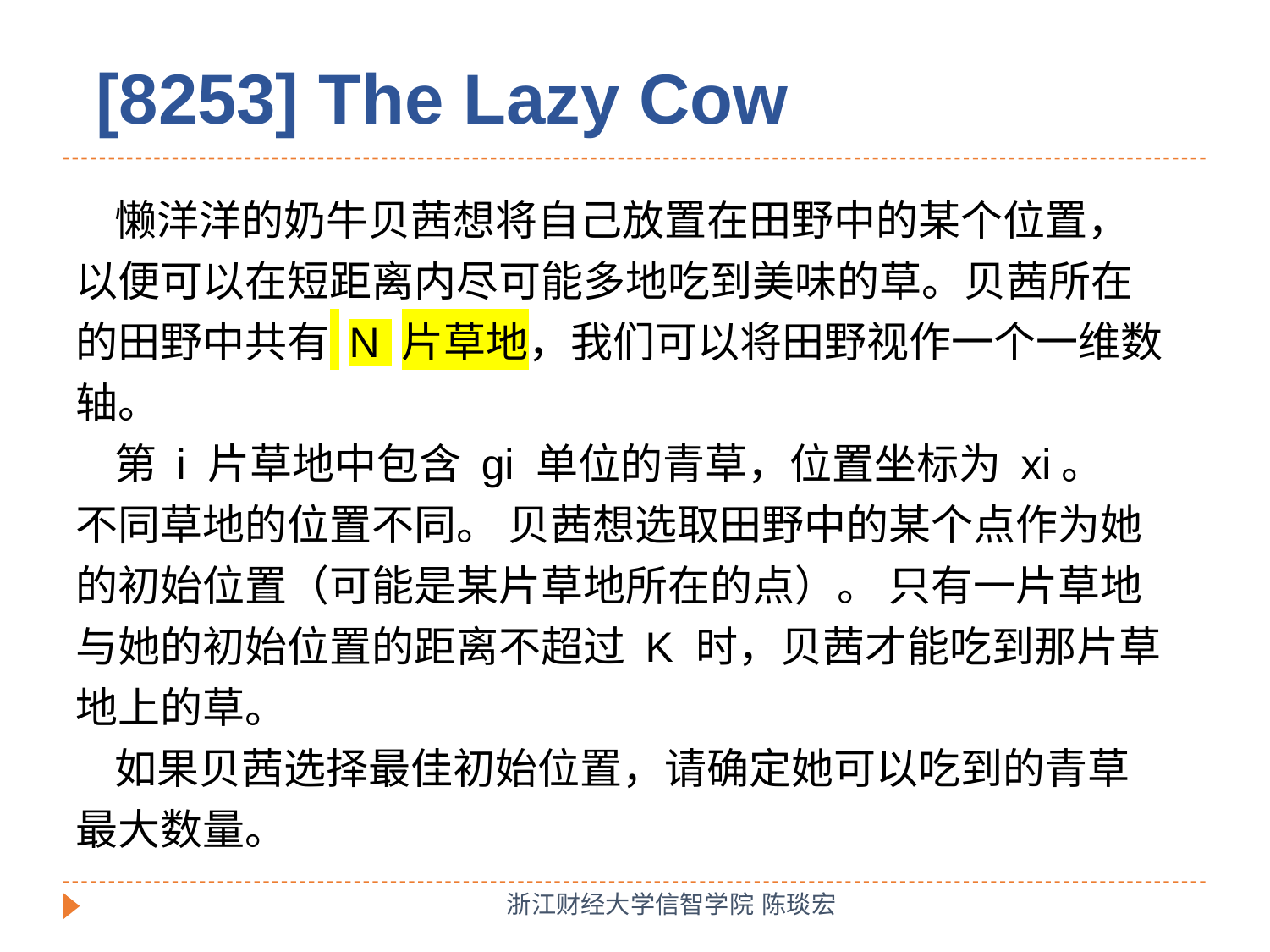

[8253] The Lazy Cow
   懒洋洋的奶牛贝茜想将自己放置在田野中的某个位置，以便可以在短距离内尽可能多地吃到美味的草。贝茜所在的田野中共有 N 片草地，我们可以将田野视作一个一维数轴。
   第 i 片草地中包含 gi 单位的青草，位置坐标为 xi。
不同草地的位置不同。 贝茜想选取田野中的某个点作为她的初始位置（可能是某片草地所在的点）。 只有一片草地与她的初始位置的距离不超过 K 时，贝茜才能吃到那片草地上的草。
   如果贝茜选择最佳初始位置，请确定她可以吃到的青草最大数量。

浙江财经大学信智学院 陈琰宏
112